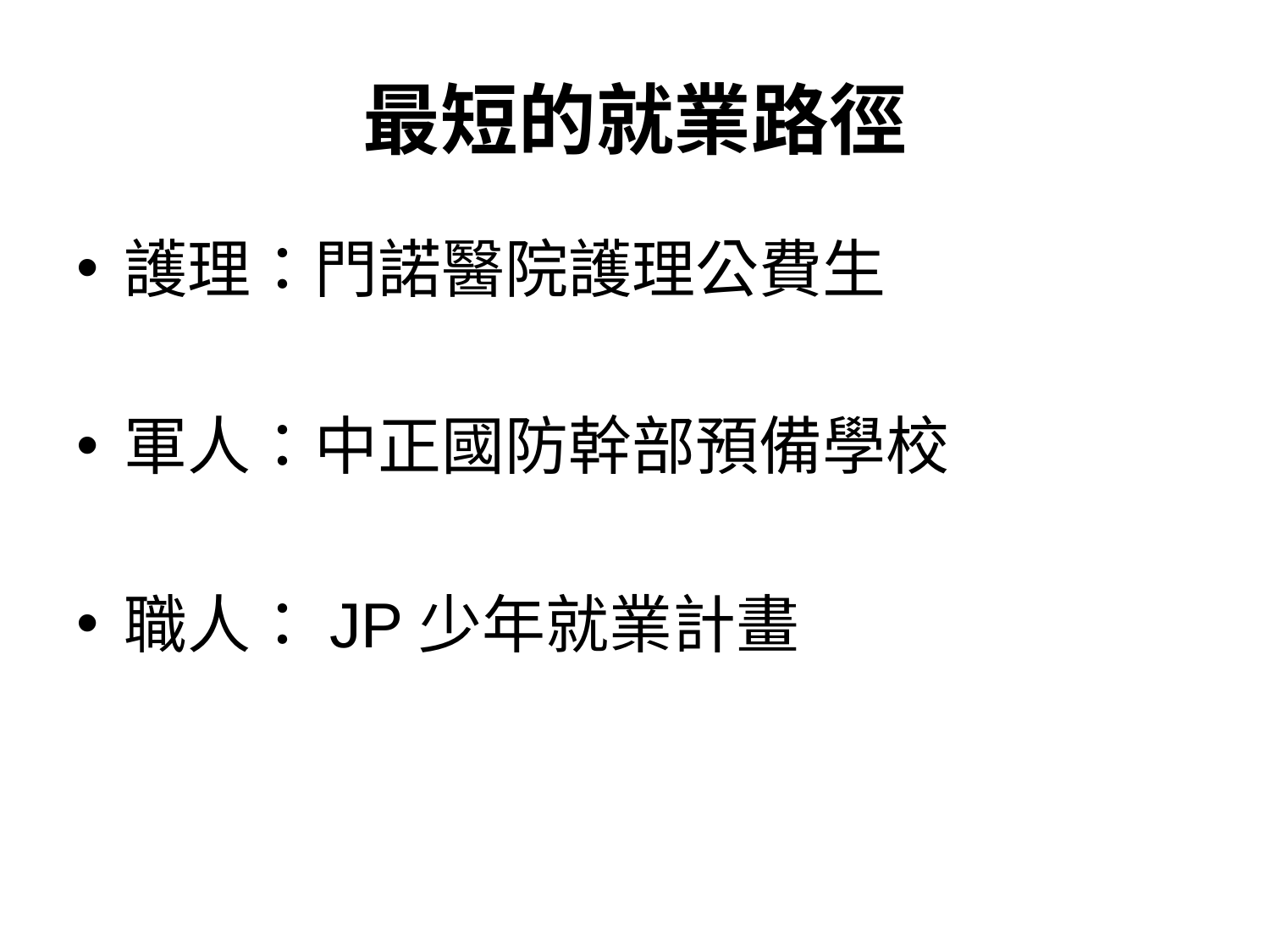

# 最短的就業路徑
護理：門諾醫院護理公費生

軍人：中正國防幹部預備學校

職人：JP少年就業計畫